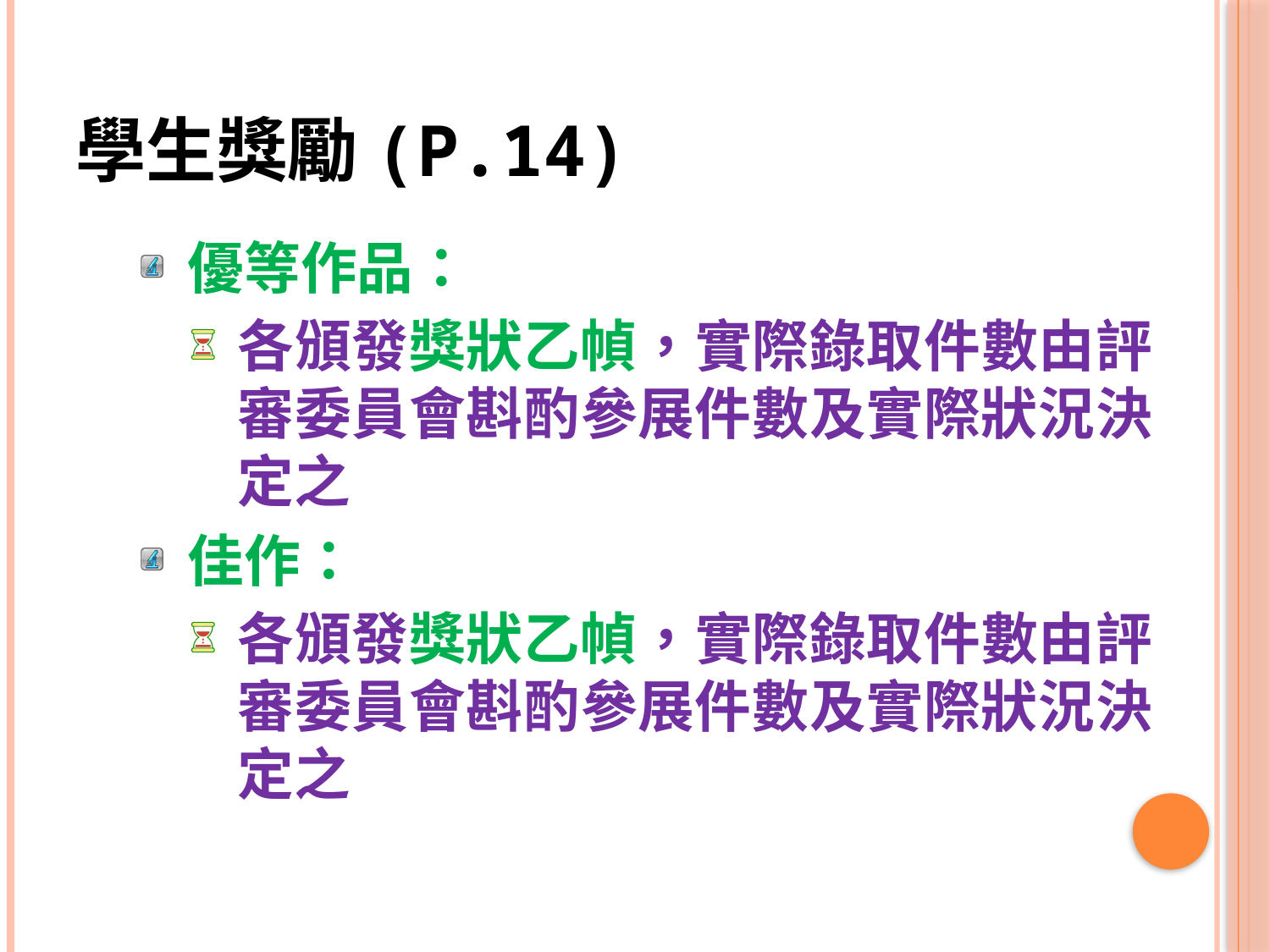

# 學生獎勵(P.14)
優等作品：
各頒發獎狀乙幀，實際錄取件數由評審委員會斟酌參展件數及實際狀況決定之
佳作：
各頒發獎狀乙幀，實際錄取件數由評審委員會斟酌參展件數及實際狀況決定之